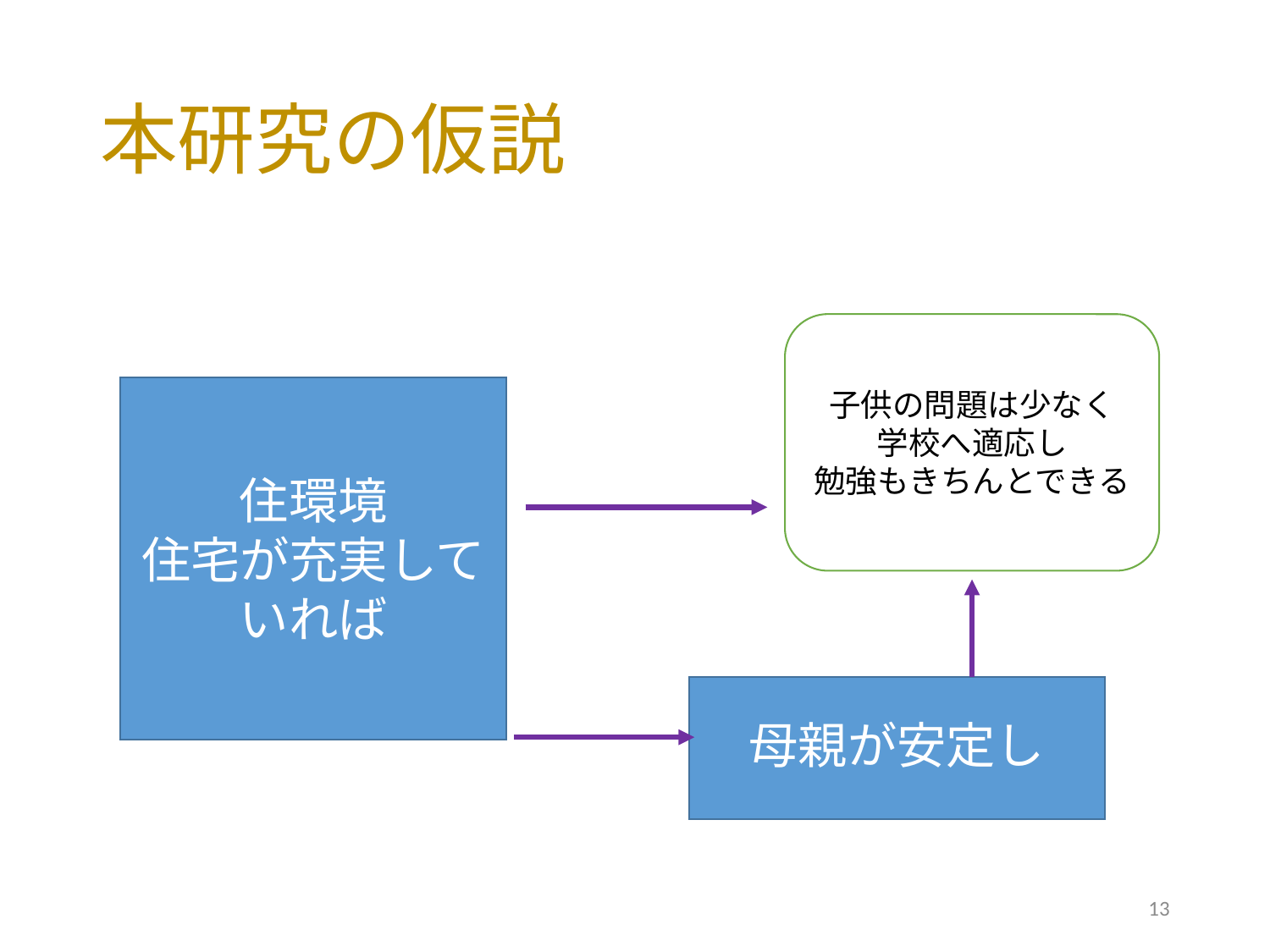

# 本研究の仮説
子供の問題は少なく
学校へ適応し
勉強もきちんとできる
住環境
住宅が充実していれば
母親が安定し
13